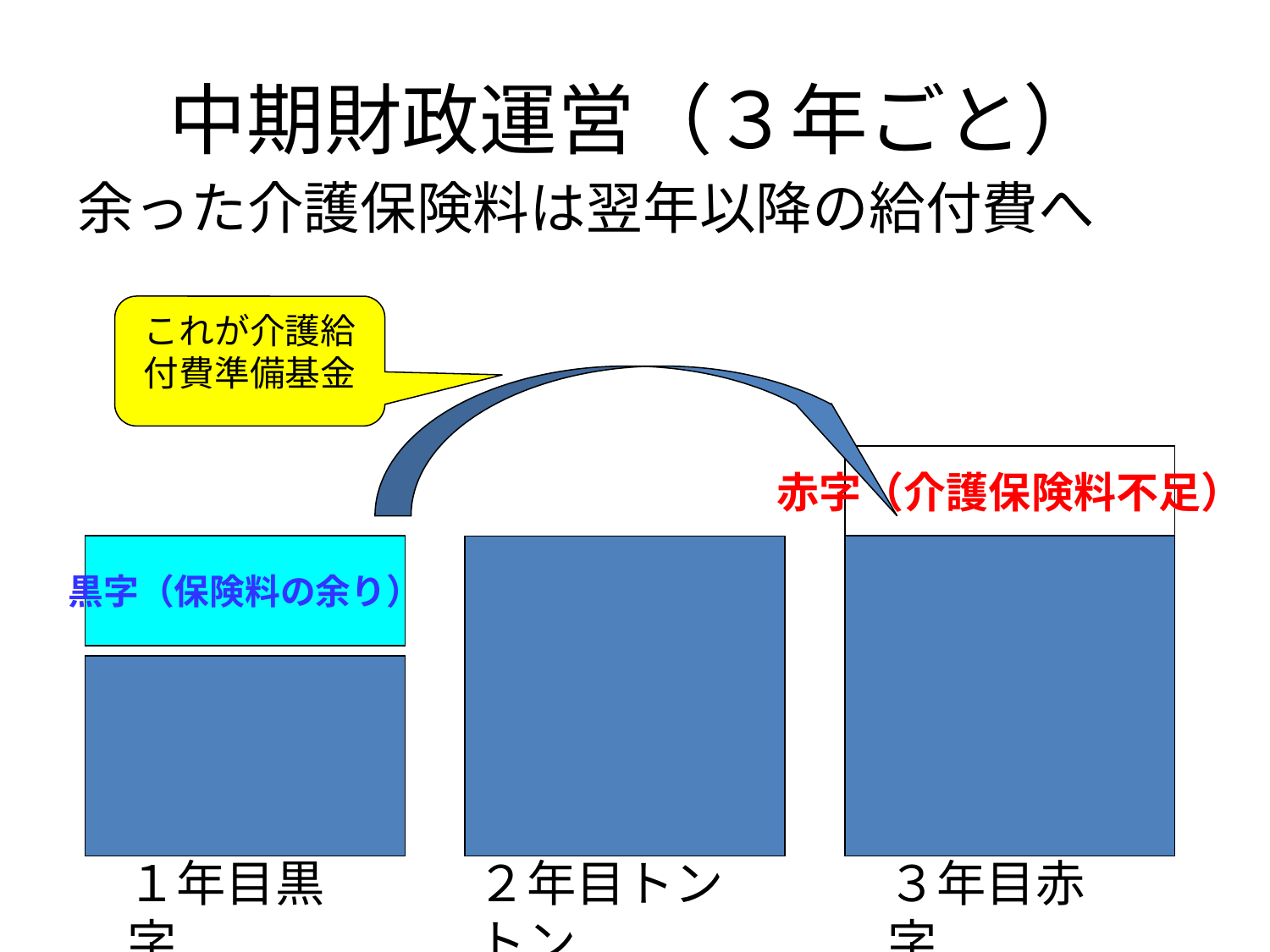

# 中期財政運営（３年ごと）
余った介護保険料は翌年以降の給付費へ
これが介護給付費準備基金

赤字（介護保険料不足）
黒字（保険料の余り）

１年目黒字
２年目トントン
３年目赤字